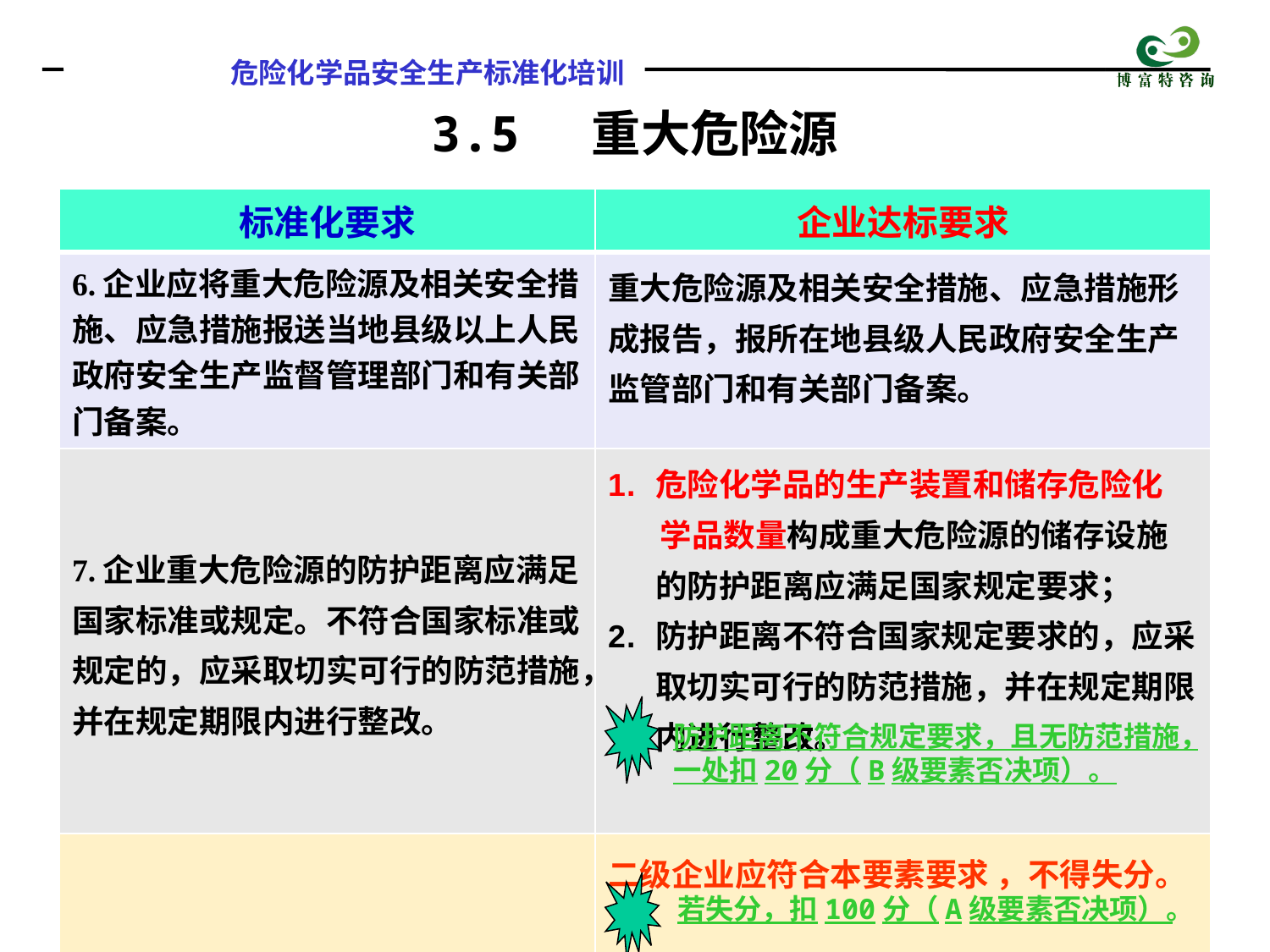

3.5  重大危险源
| 标准化要求 | 企业达标要求 |
| --- | --- |
| 6.企业应将重大危险源及相关安全措施、应急措施报送当地县级以上人民政府安全生产监督管理部门和有关部门备案。 | 重大危险源及相关安全措施、应急措施形成报告，报所在地县级人民政府安全生产监管部门和有关部门备案。 |
| 7.企业重大危险源的防护距离应满足国家标准或规定。不符合国家标准或规定的，应采取切实可行的防范措施，并在规定期限内进行整改。 | 危险化学品的生产装置和储存危险化 学品数量构成重大危险源的储存设施的防护距离应满足国家规定要求； 防护距离不符合国家规定要求的，应采取切实可行的防范措施，并在规定期限内进行整改。 |
|  | 二级企业应符合本要素要求 ，不得失分。 |

防护距离不符合规定要求，且无防范措施，一处扣20分（B级要素否决项）。

若失分，扣100分（A级要素否决项）。